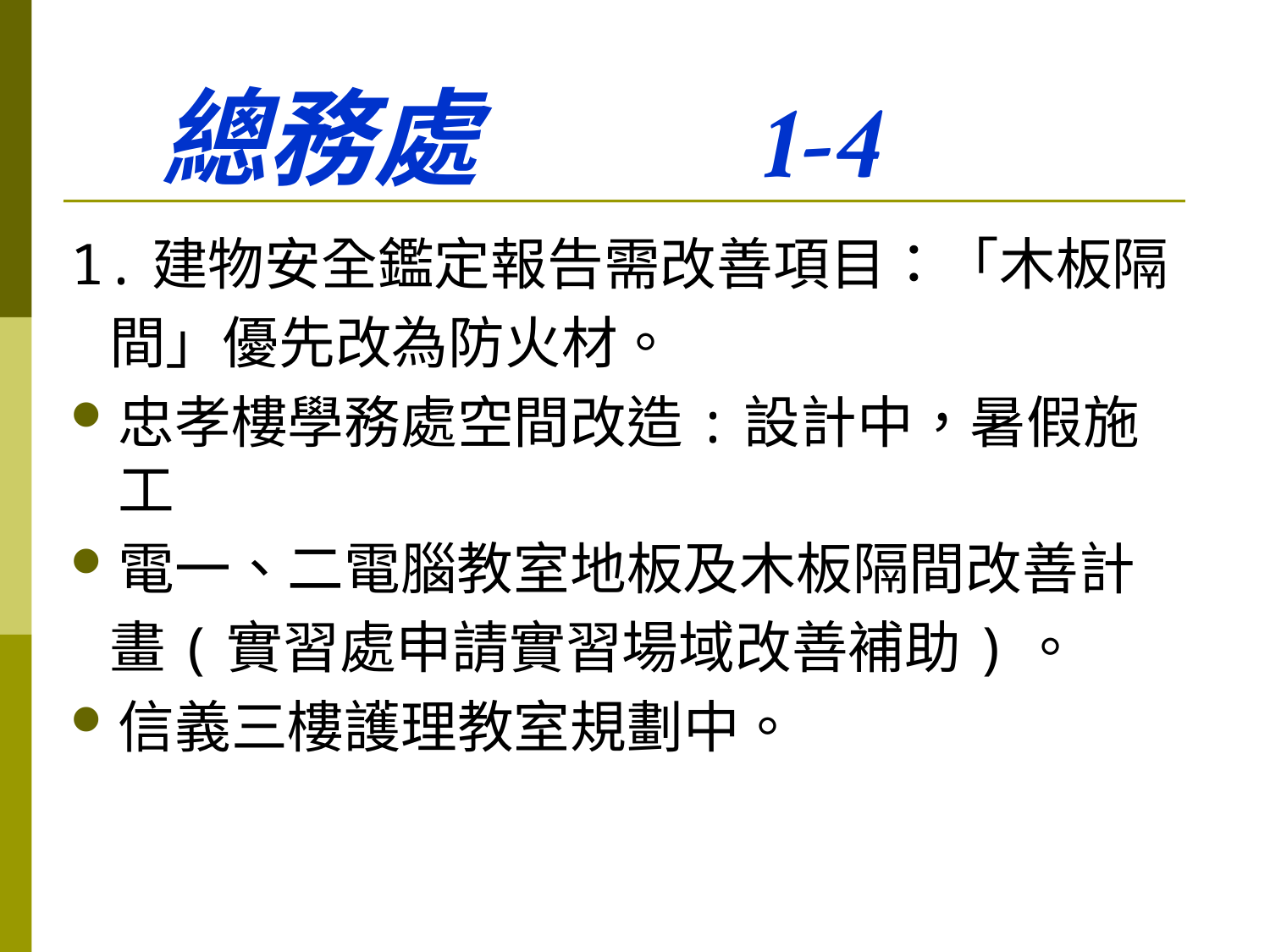

# 總務處           1-4
1.建物安全鑑定報告需改善項目：「木板隔
  間」優先改為防火材。
忠孝樓學務處空間改造:設計中，暑假施工
電一、二電腦教室地板及木板隔間改善計
  畫(實習處申請實習場域改善補助)。
信義三樓護理教室規劃中。